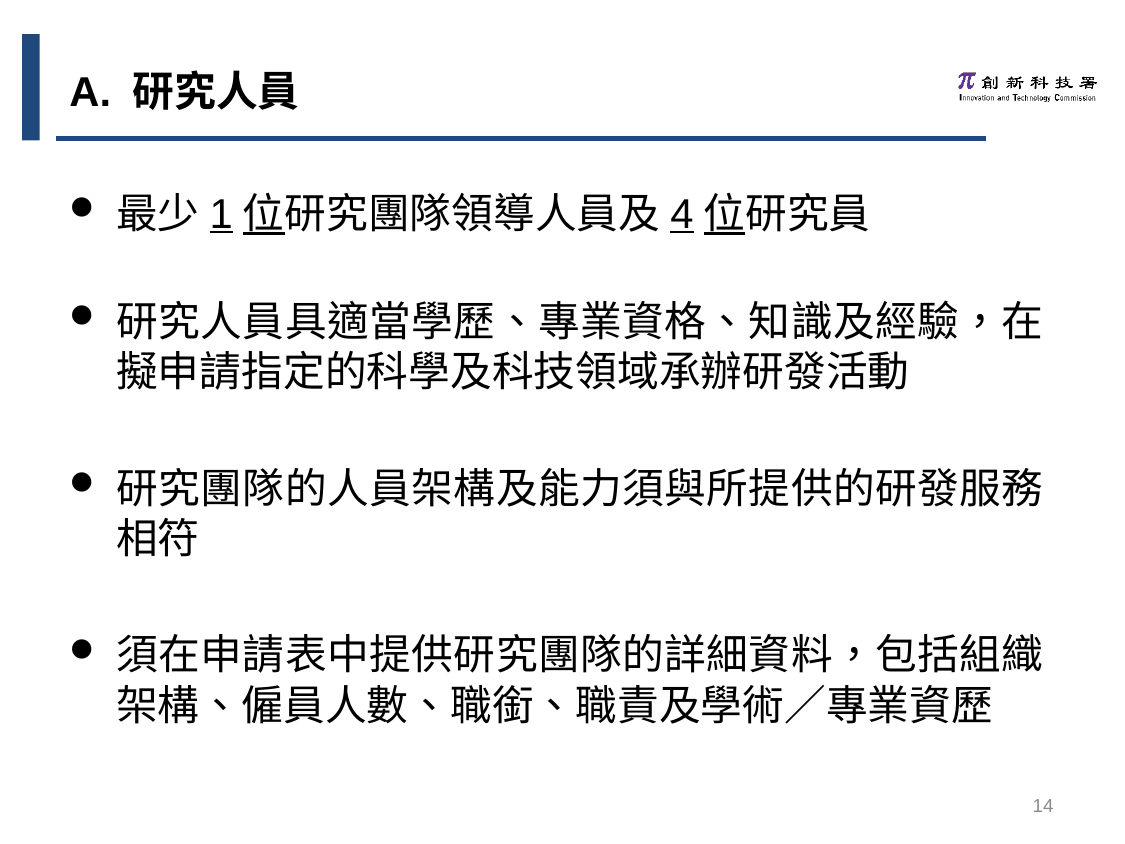

A. 研究人員

最少1位研究團隊領導人員及4位研究員
研究人員具適當學歷、專業資格、知識及經驗，在擬申請指定的科學及科技領域承辦研發活動

研究團隊的人員架構及能力須與所提供的研發服務相符

須在申請表中提供研究團隊的詳細資料，包括組織架構、僱員人數、職銜、職責及學術／專業資歷

14